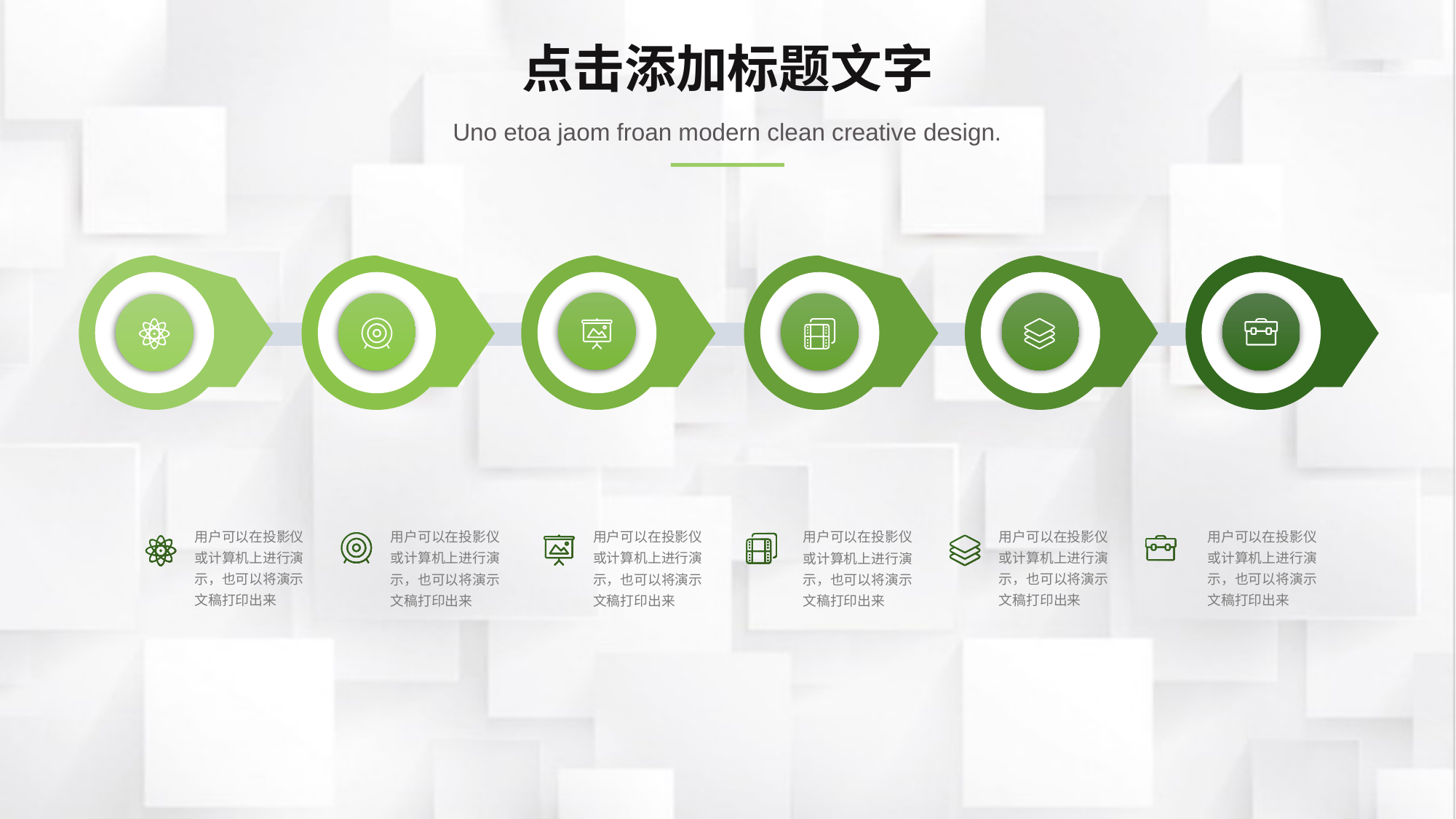

点击添加标题文字
Uno etoa jaom froan modern clean creative design.

用户可以在投影仪或计算机上进行演示，也可以将演示文稿打印出来

用户可以在投影仪或计算机上进行演示，也可以将演示文稿打印出来

用户可以在投影仪或计算机上进行演示，也可以将演示文稿打印出来

用户可以在投影仪或计算机上进行演示，也可以将演示文稿打印出来

用户可以在投影仪或计算机上进行演示，也可以将演示文稿打印出来

用户可以在投影仪或计算机上进行演示，也可以将演示文稿打印出来